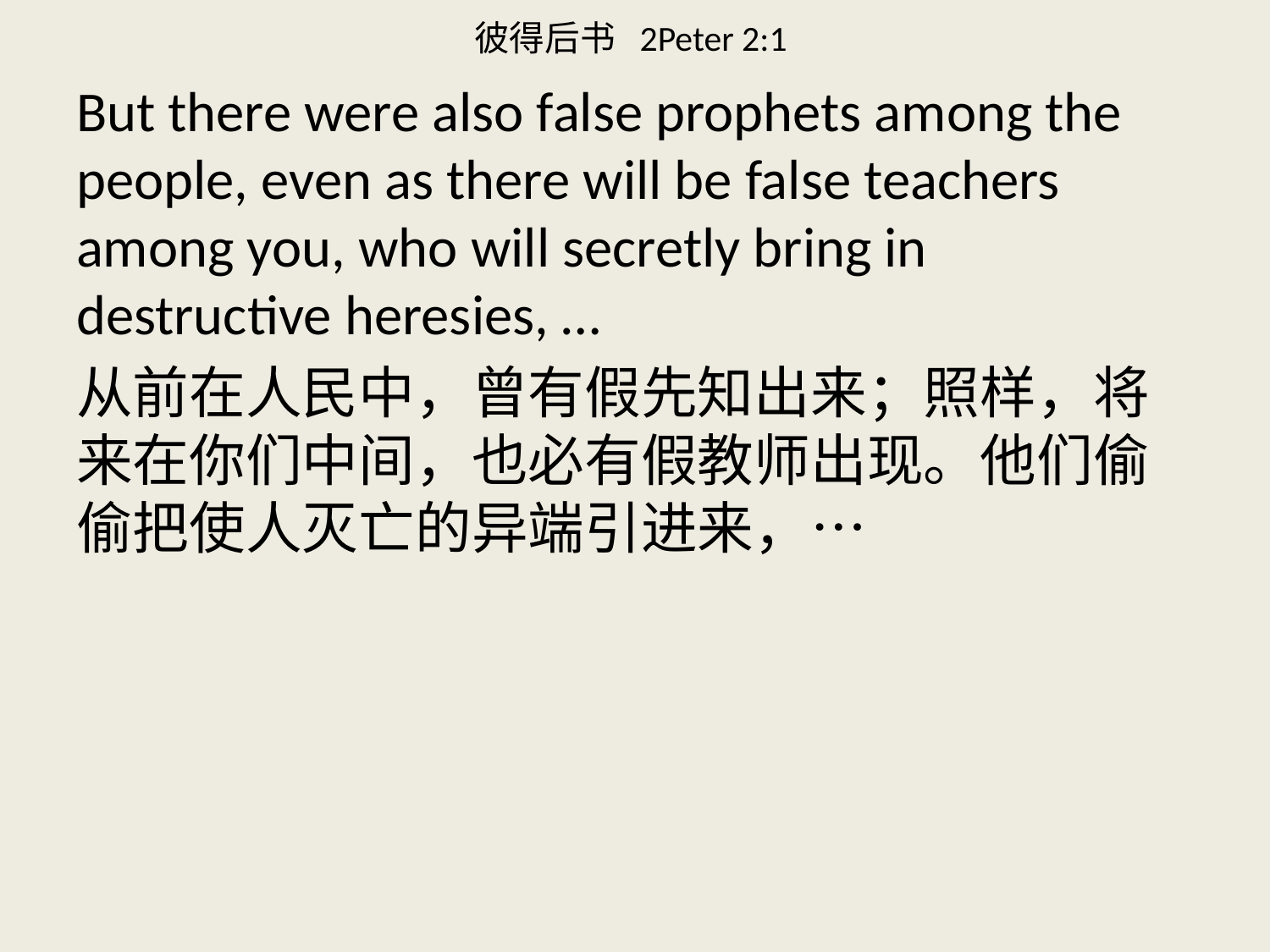

# 彼得后书  2Peter 2:1
But there were also false prophets among the people, even as there will be false teachers among you, who will secretly bring in destructive heresies, …
从前在人民中，曾有假先知出来；照样，将来在你们中间，也必有假教师出现。他们偷偷把使人灭亡的异端引进来，…